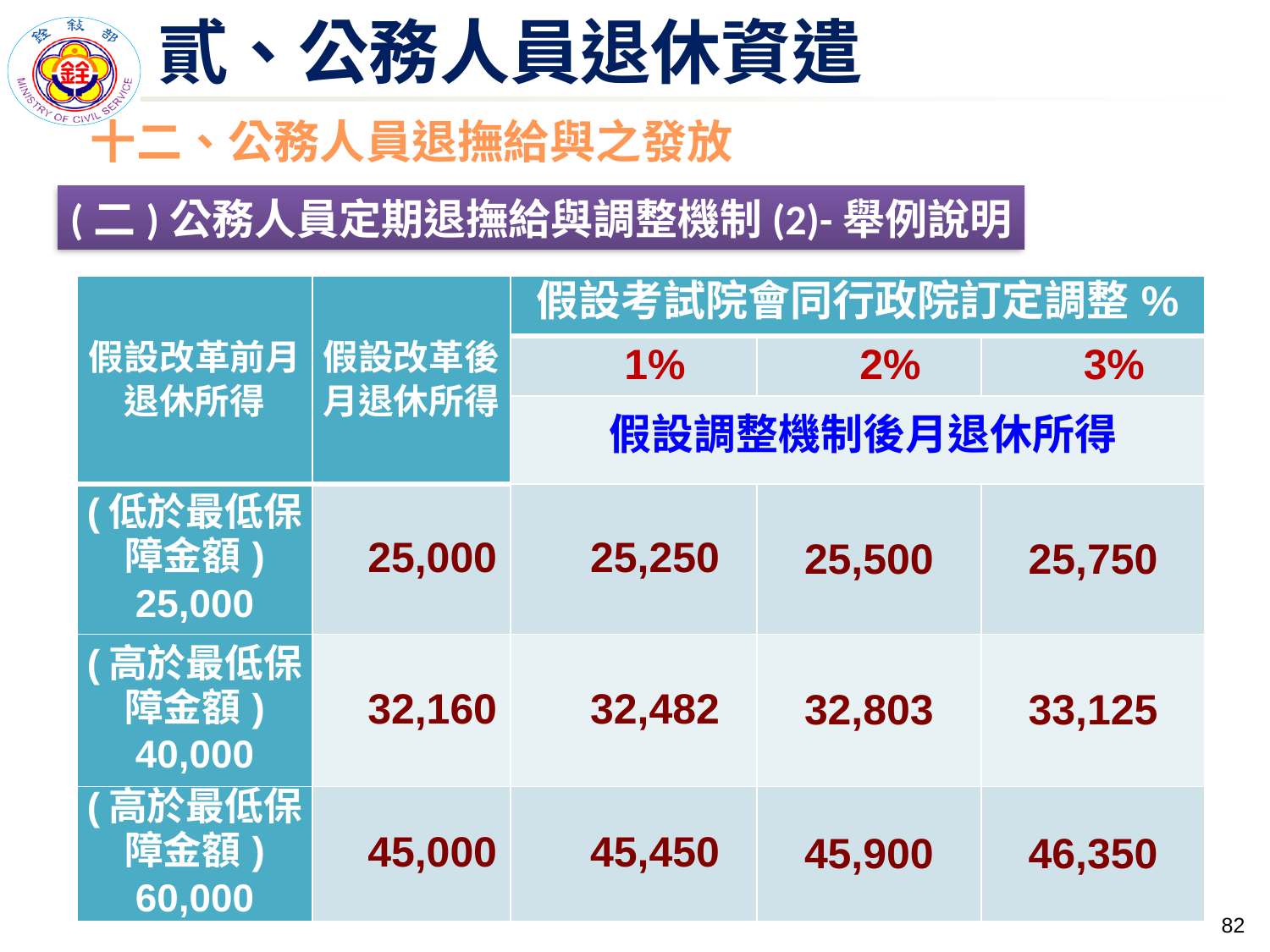

# 貳、公務人員退休資遣
十二、公務人員退撫給與之發放
(二)公務人員定期退撫給與調整機制(2)-舉例說明
| 假設改革前月退休所得 | 假設改革後月退休所得 | 假設考試院會同行政院訂定調整% |  |  |
| --- | --- | --- | --- | --- |
|  |  | 1% | 2% | 3% |
|  |  | 假設調整機制後月退休所得 |  |  |
| (低於最低保障金額) 25,000 | 25,000 | 25,250 | 25,500 | 25,750 |
| (高於最低保障金額) 40,000 | 32,160 | 32,482 | 32,803 | 33,125 |
| (高於最低保障金額) 60,000 | 45,000 | 45,450 | 45,900 | 46,350 |

82